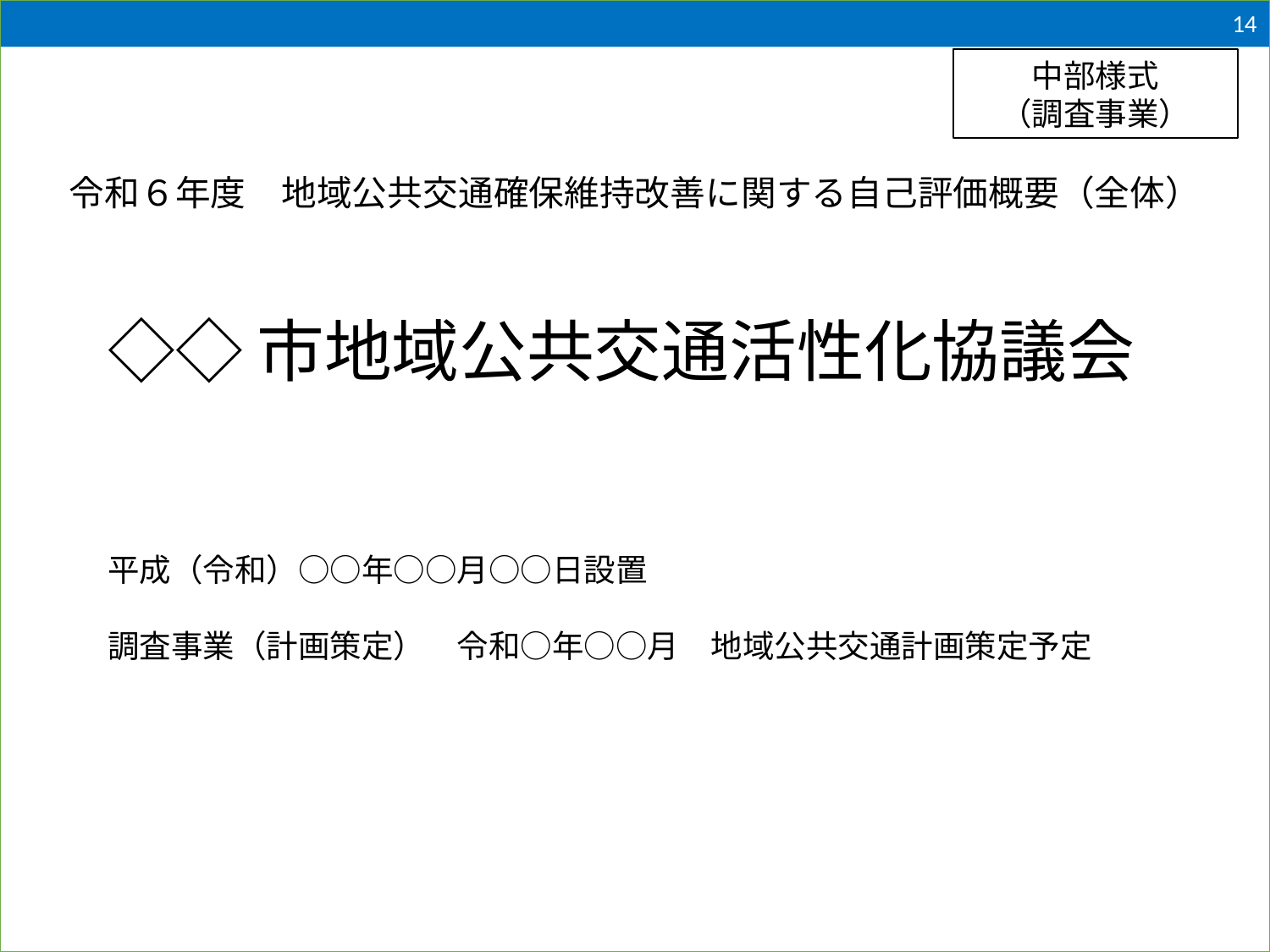

14
中部様式
（調査事業）
令和６年度　地域公共交通確保維持改善に関する自己評価概要（全体）
# ◇◇市地域公共交通活性化協議会
平成（令和）○○年○○月○○日設置

調査事業（計画策定）　令和○年○○月　地域公共交通計画策定予定